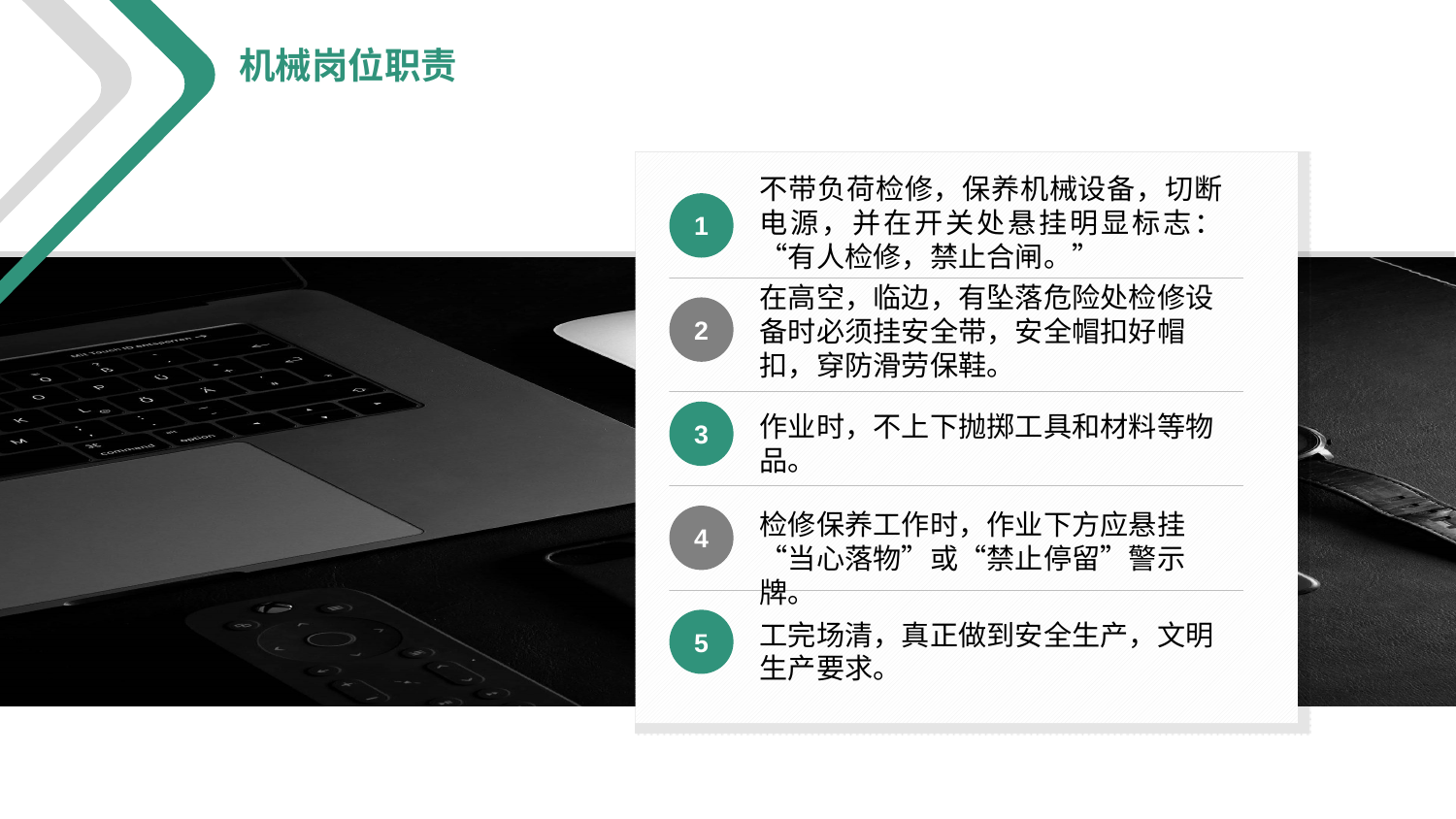

机械岗位职责

不带负荷检修，保养机械设备，切断电源，并在开关处悬挂明显标志：“有人检修，禁止合闸。”
1

在高空，临边，有坠落危险处检修设备时必须挂安全带，安全帽扣好帽扣，穿防滑劳保鞋。
2
3
作业时，不上下抛掷工具和材料等物品。
检修保养工作时，作业下方应悬挂“当心落物”或“禁止停留”警示牌。
4
5
工完场清，真正做到安全生产，文明生产要求。